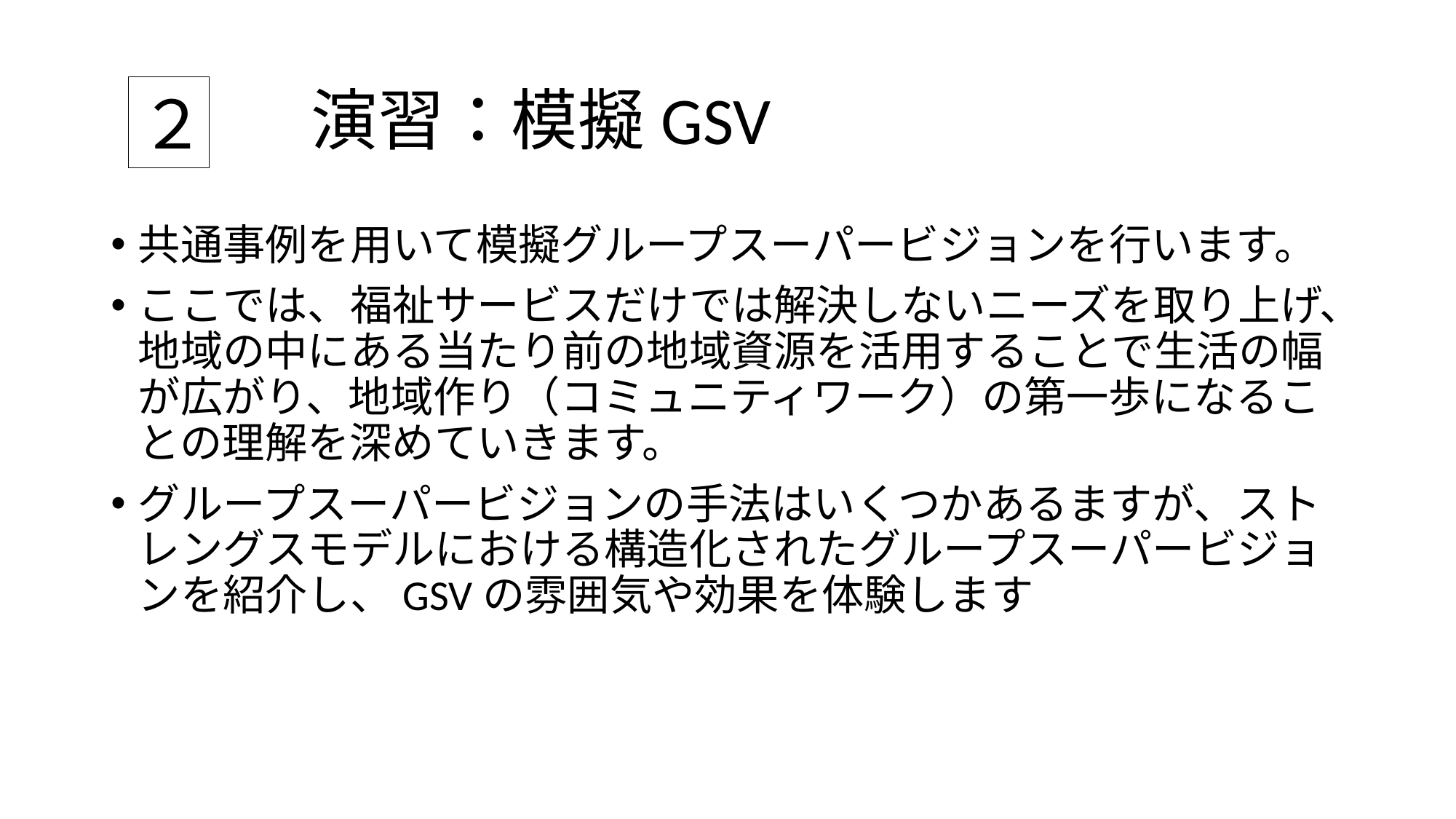

# 演習：模擬GSV
２
共通事例を用いて模擬グループスーパービジョンを行います。
ここでは、福祉サービスだけでは解決しないニーズを取り上げ、地域の中にある当たり前の地域資源を活用することで生活の幅が広がり、地域作り（コミュニティワーク）の第一歩になることの理解を深めていきます。
グループスーパービジョンの手法はいくつかあるますが、ストレングスモデルにおける構造化されたグループスーパービジョンを紹介し、GSVの雰囲気や効果を体験します